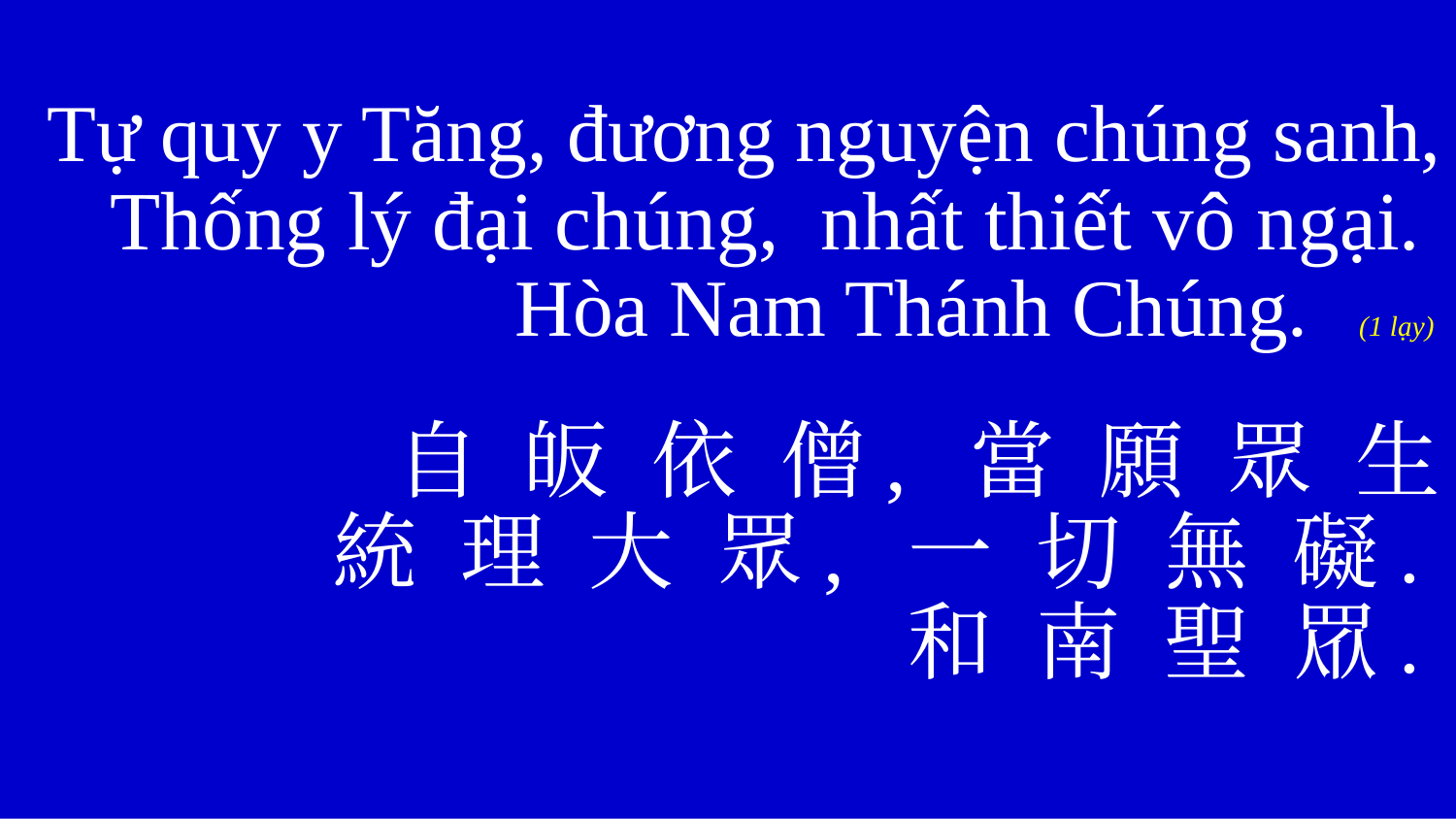

Tự quy y Tăng, đương nguyện chúng sanh,
Thống lý đại chúng,  nhất thiết vô ngại.
		Hòa Nam Thánh Chúng.     (1 lạy)

自  皈  依  僧,  當  願  眾  生
統  理  大  眾,  一  切  無  礙.
和  南  聖  眾.